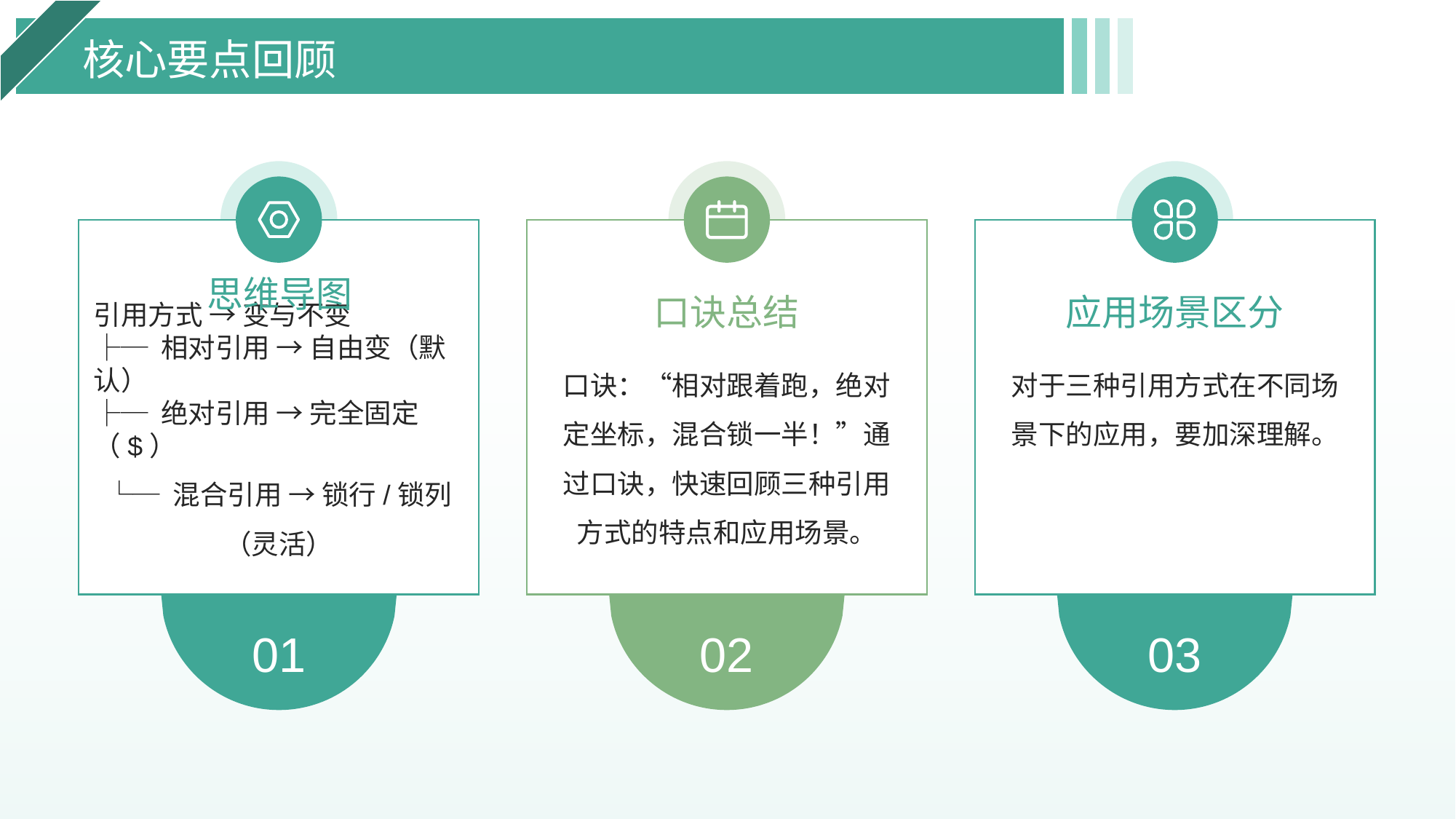

核心要点回顾

思维导图
口诀总结
应用场景区分
引用方式 → 变与不变
├─ 相对引用 → 自由变（默认）
├─ 绝对引用 → 完全固定（$）
└─ 混合引用 → 锁行/锁列（灵活）
口诀：“相对跟着跑，绝对定坐标，混合锁一半！”通过口诀，快速回顾三种引用方式的特点和应用场景。
对于三种引用方式在不同场景下的应用，要加深理解。

01
02
03